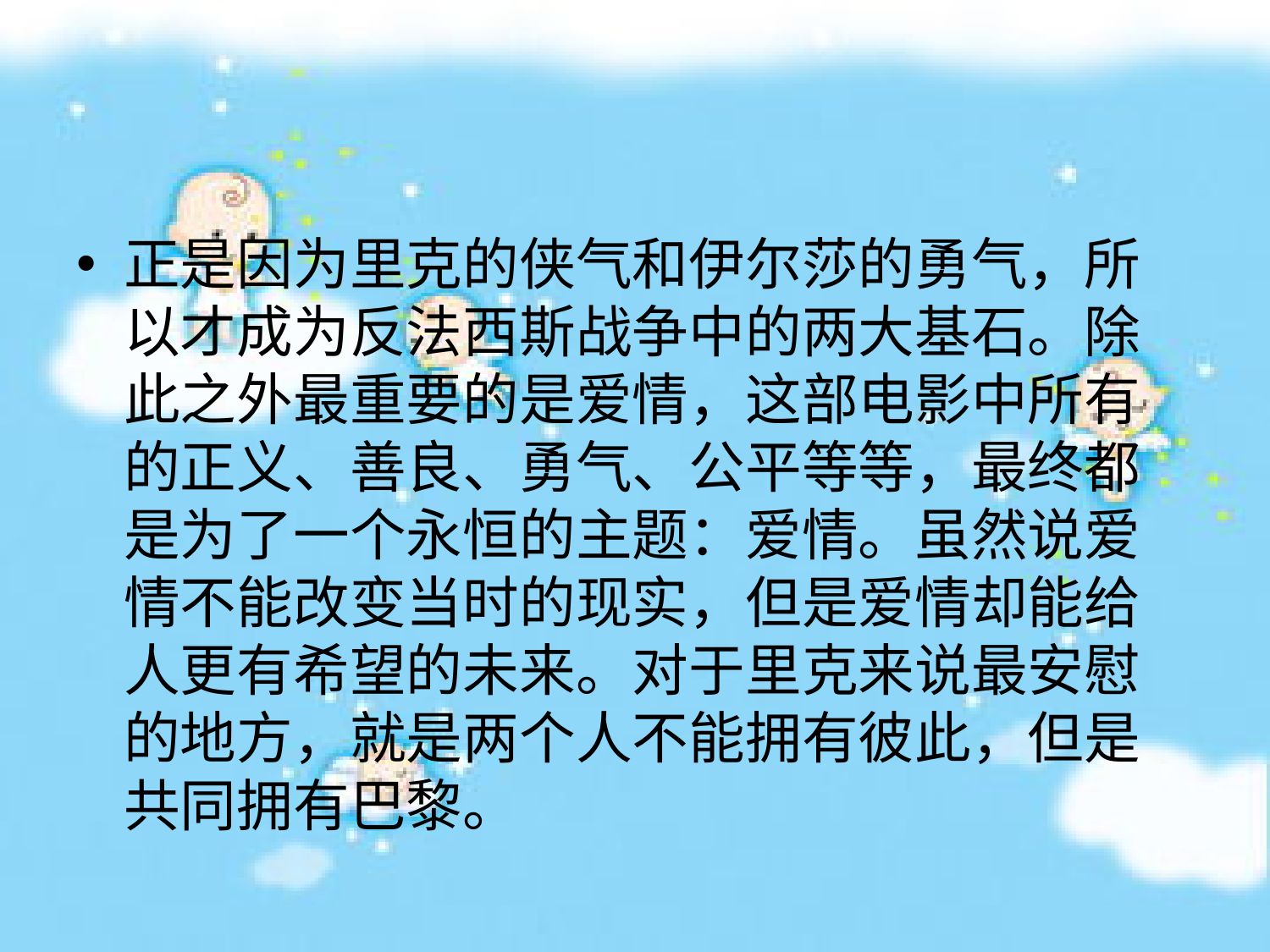

正是因为里克的侠气和伊尔莎的勇气，所以才成为反法西斯战争中的两大基石。除此之外最重要的是爱情，这部电影中所有的正义、善良、勇气、公平等等，最终都是为了一个永恒的主题：爱情。虽然说爱情不能改变当时的现实，但是爱情却能给人更有希望的未来。对于里克来说最安慰的地方，就是两个人不能拥有彼此，但是共同拥有巴黎。